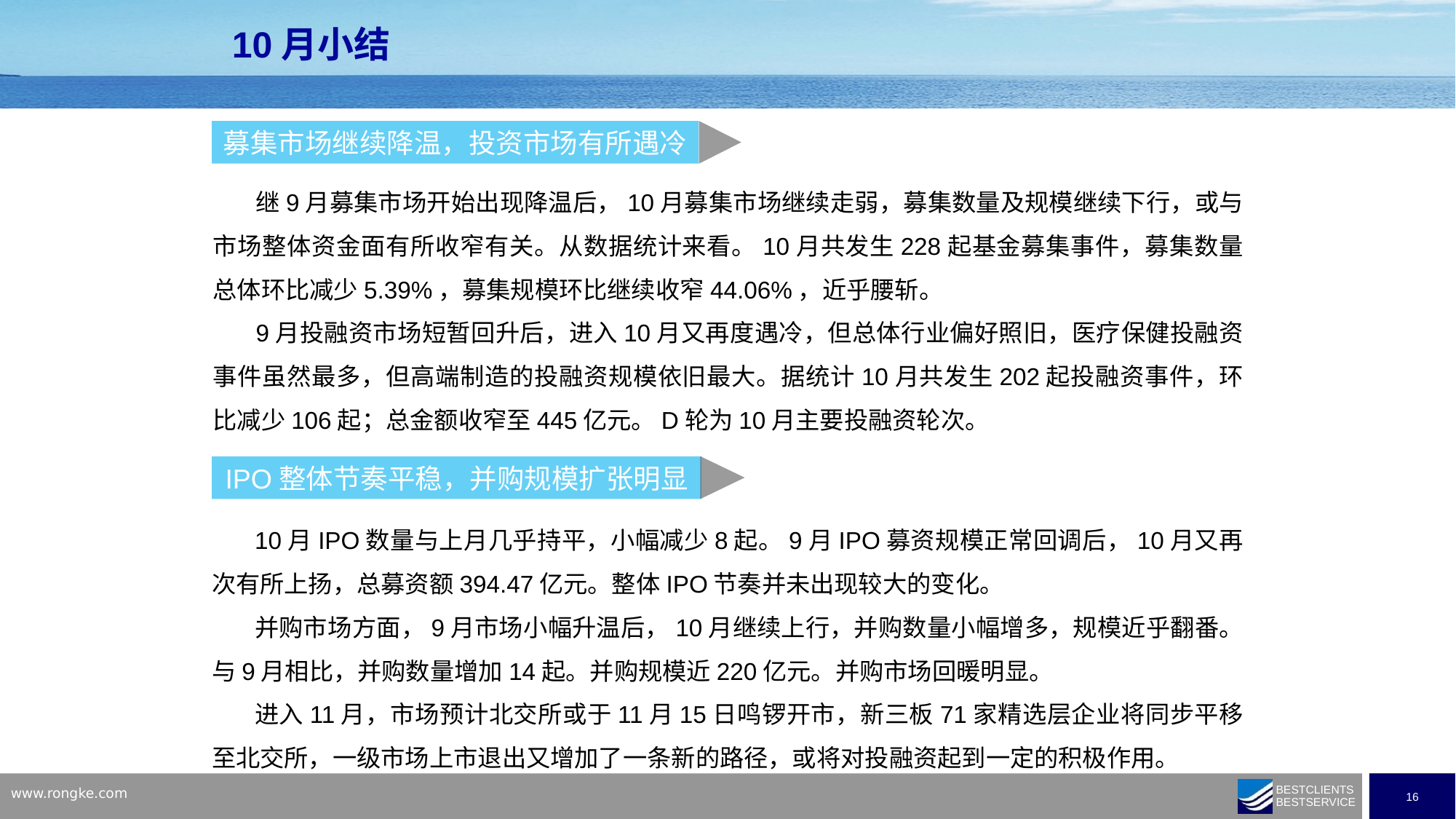

10月小结
募集市场继续降温，投资市场有所遇冷

继9月募集市场开始出现降温后，10月募集市场继续走弱，募集数量及规模继续下行，或与市场整体资金面有所收窄有关。从数据统计来看。10月共发生228起基金募集事件，募集数量总体环比减少5.39%，募集规模环比继续收窄44.06%，近乎腰斩。
9月投融资市场短暂回升后，进入10月又再度遇冷，但总体行业偏好照旧，医疗保健投融资事件虽然最多，但高端制造的投融资规模依旧最大。据统计10月共发生202起投融资事件，环比减少106起；总金额收窄至445亿元。D轮为10月主要投融资轮次。
IPO整体节奏平稳，并购规模扩张明显

10月IPO数量与上月几乎持平，小幅减少8起。9月IPO募资规模正常回调后，10月又再次有所上扬，总募资额394.47亿元。整体IPO节奏并未出现较大的变化。
并购市场方面，9月市场小幅升温后，10月继续上行，并购数量小幅增多，规模近乎翻番。与9月相比，并购数量增加14起。并购规模近220亿元。并购市场回暖明显。
进入11月，市场预计北交所或于11月15日鸣锣开市，新三板71家精选层企业将同步平移至北交所，一级市场上市退出又增加了一条新的路径，或将对投融资起到一定的积极作用。